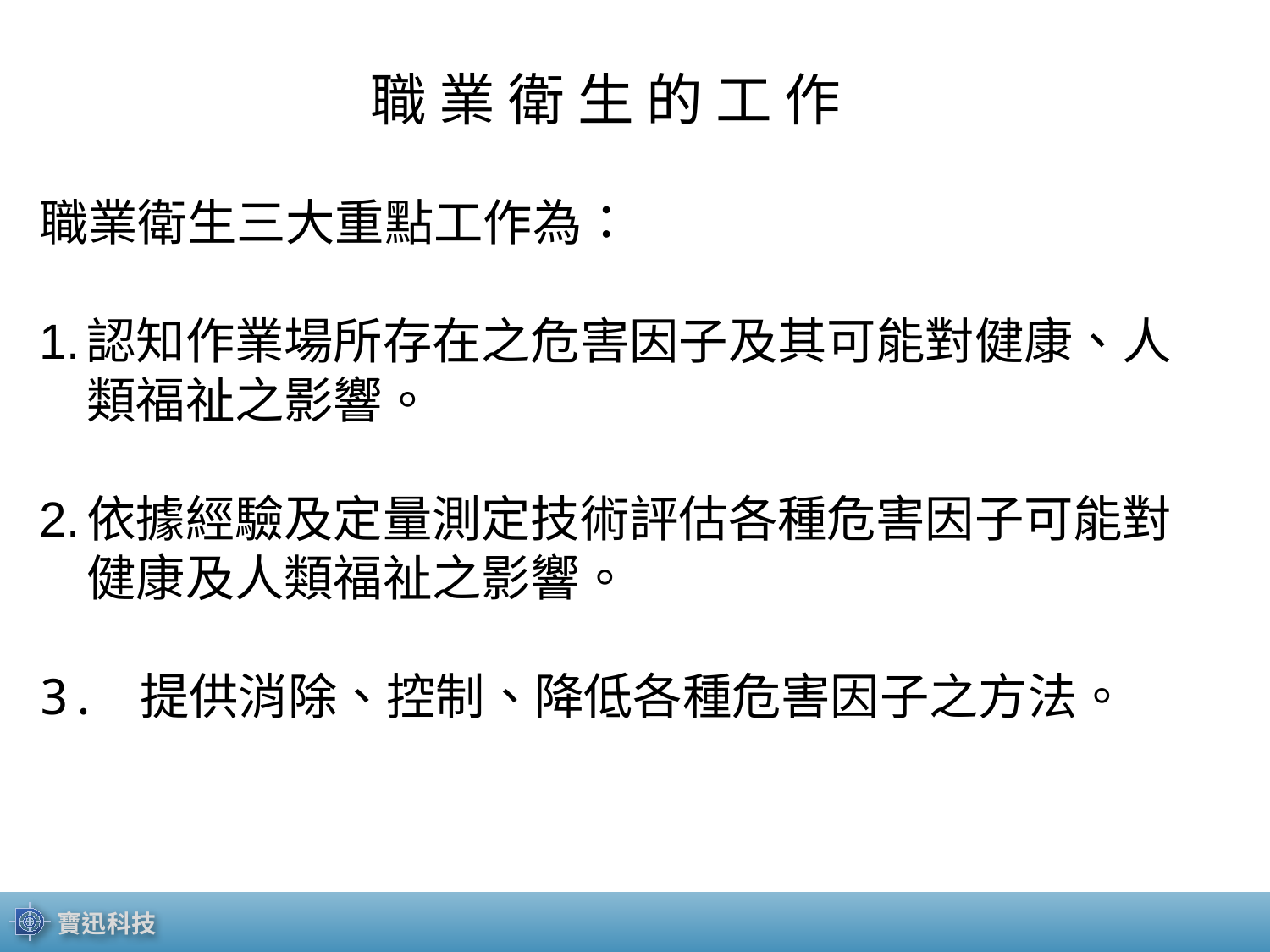

職 業 衛 生 的 工 作

職業衛生三大重點工作為：

認知作業場所存在之危害因子及其可能對健康、人類福祉之影響。

依據經驗及定量測定技術評估各種危害因子可能對健康及人類福祉之影響。

3. 提供消除、控制、降低各種危害因子之方法。